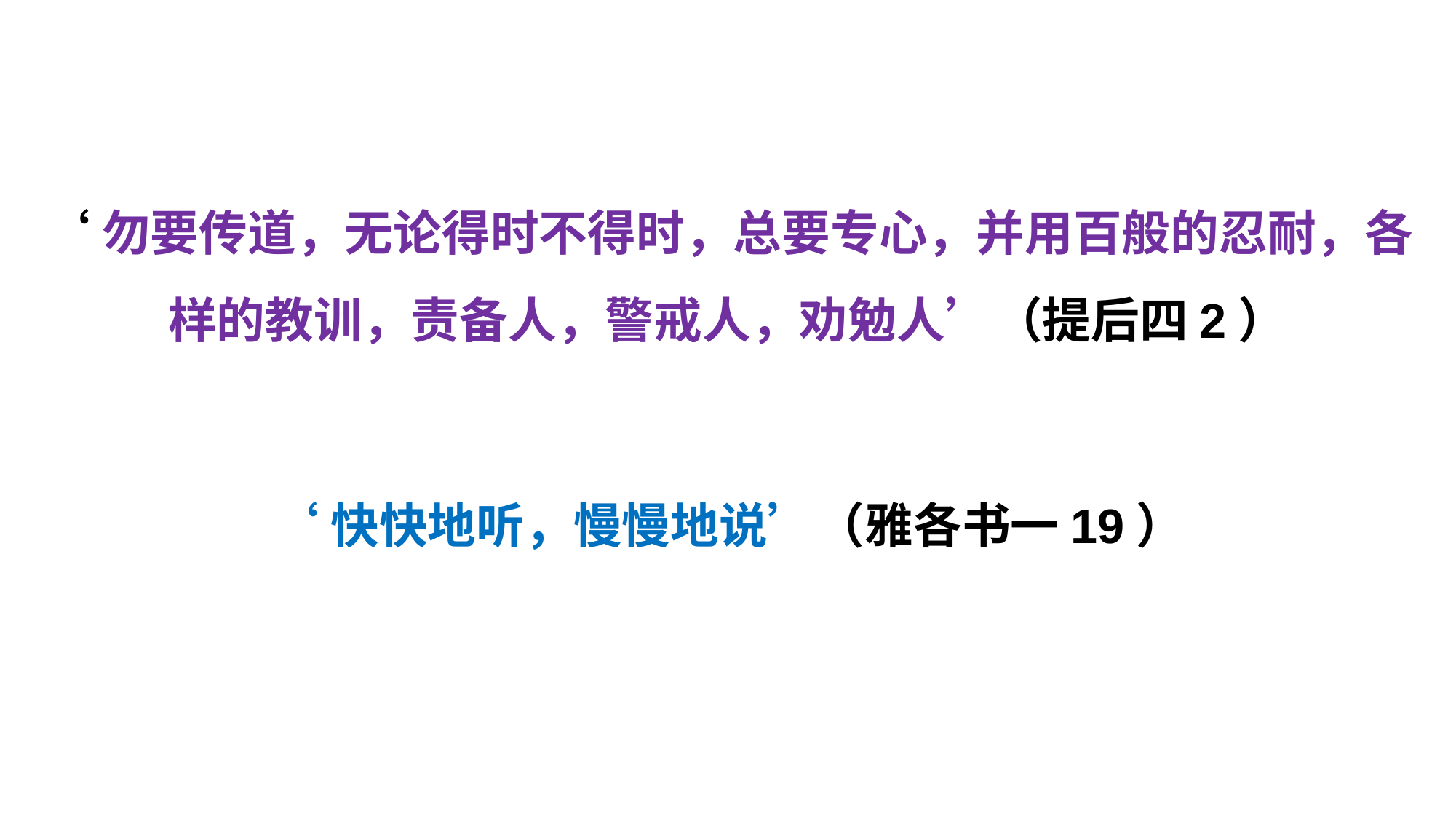

#
‘勿要传道，无论得时不得时，总要专心，并用百般的忍耐，各样的教训，责备人，警戒人，劝勉人’（提后四2）

‘快快地听，慢慢地说’（雅各书一19）